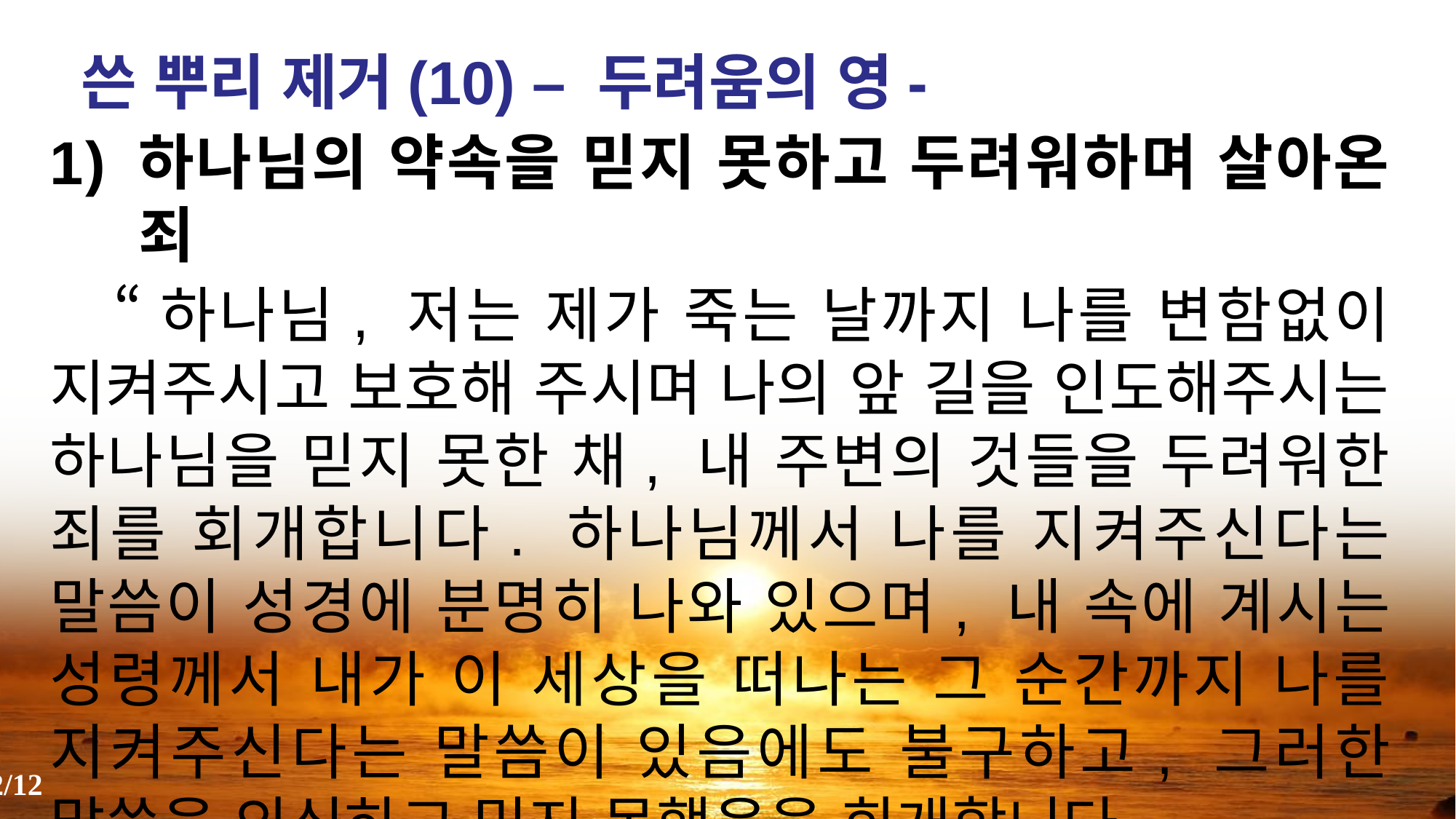

쓴 뿌리 제거(10) – 두려움의 영-
하나님의 약속을 믿지 못하고 두려워하며 살아온 죄
   “하나님, 저는 제가 죽는 날까지 나를 변함없이 지켜주시고 보호해 주시며 나의 앞 길을 인도해주시는 하나님을 믿지 못한 채, 내 주변의 것들을 두려워한 죄를 회개합니다. 하나님께서 나를 지켜주신다는 말씀이 성경에 분명히 나와 있으며, 내 속에 계시는 성령께서 내가 이 세상을 떠나는 그 순간까지 나를 지켜주신다는 말씀이 있음에도 불구하고, 그러한 말씀을 의심하고 믿지 못했음을 회개합니다.